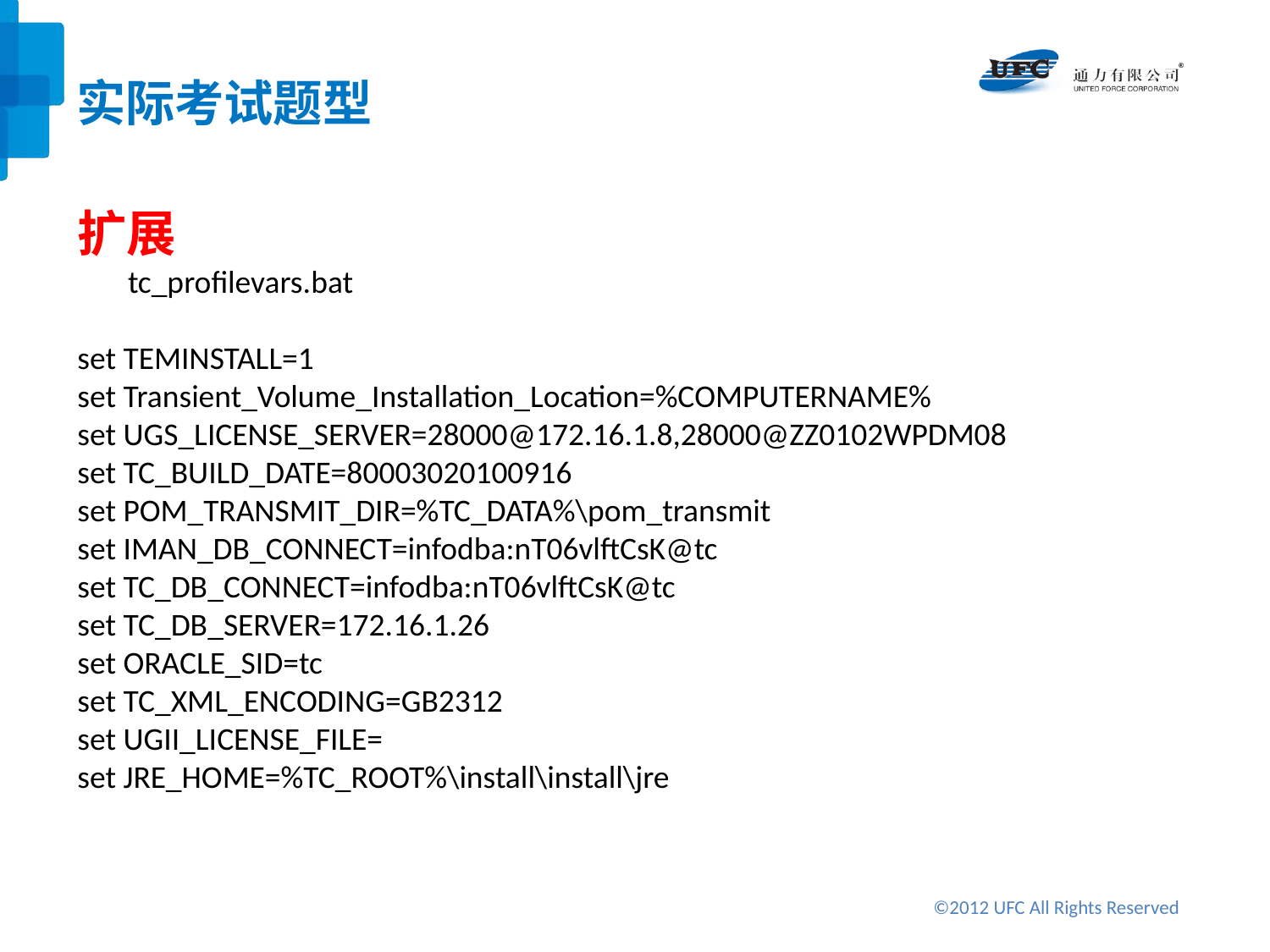

# 实际考试题型
扩展
       tc_profilevars.bat

set TEMINSTALL=1
set Transient_Volume_Installation_Location=%COMPUTERNAME%
set UGS_LICENSE_SERVER=28000@172.16.1.8,28000@ZZ0102WPDM08
set TC_BUILD_DATE=80003020100916
set POM_TRANSMIT_DIR=%TC_DATA%\pom_transmit
set IMAN_DB_CONNECT=infodba:nT06vlftCsK@tc
set TC_DB_CONNECT=infodba:nT06vlftCsK@tc
set TC_DB_SERVER=172.16.1.26
set ORACLE_SID=tc
set TC_XML_ENCODING=GB2312
set UGII_LICENSE_FILE=
set JRE_HOME=%TC_ROOT%\install\install\jre